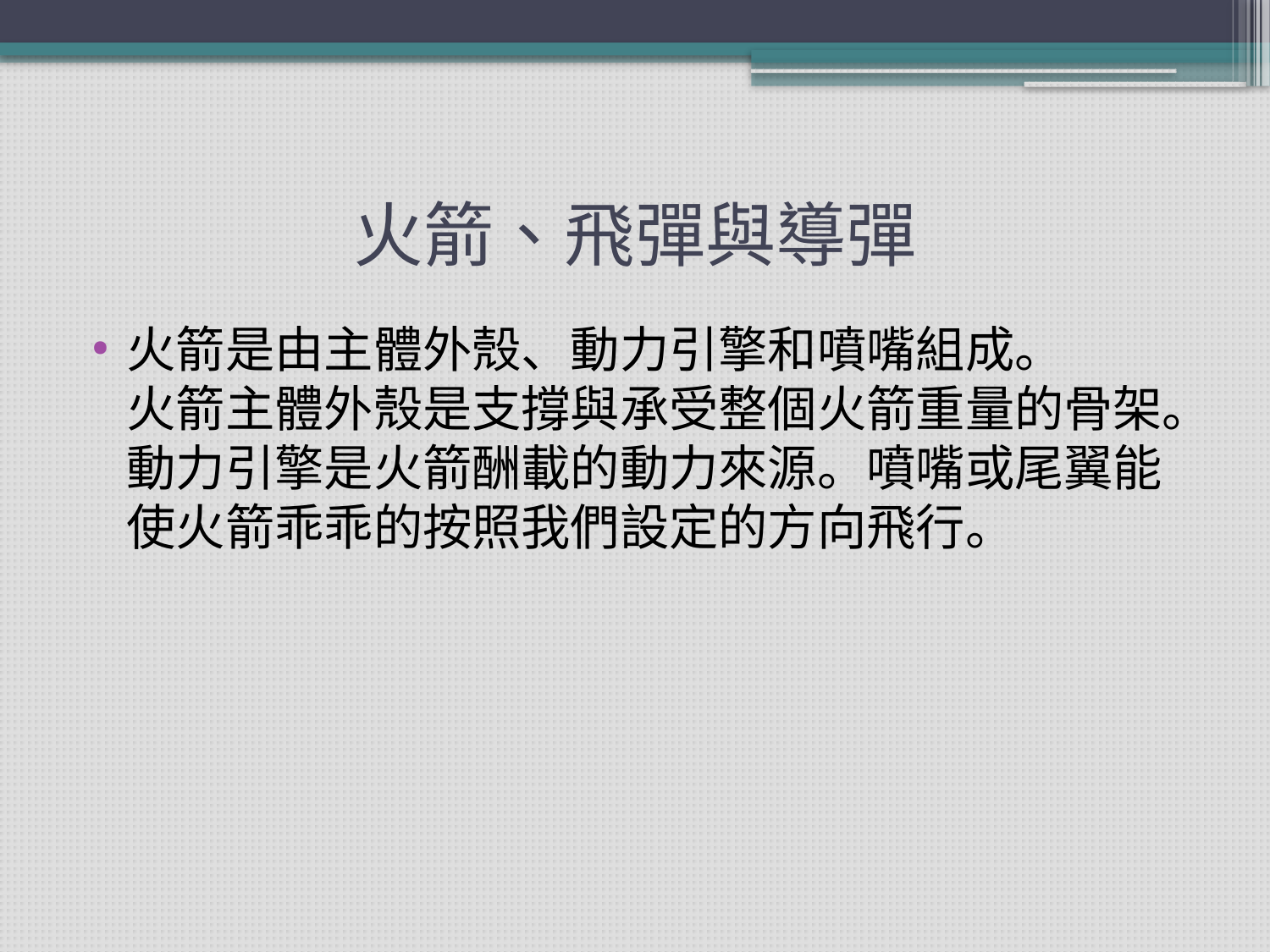

# 火箭、飛彈與導彈
火箭是由主體外殼、動力引擎和噴嘴組成。 
火箭主體外殼是支撐與承受整個火箭重量的骨架。動力引擎是火箭酬載的動力來源。噴嘴或尾翼能使火箭乖乖的按照我們設定的方向飛行。